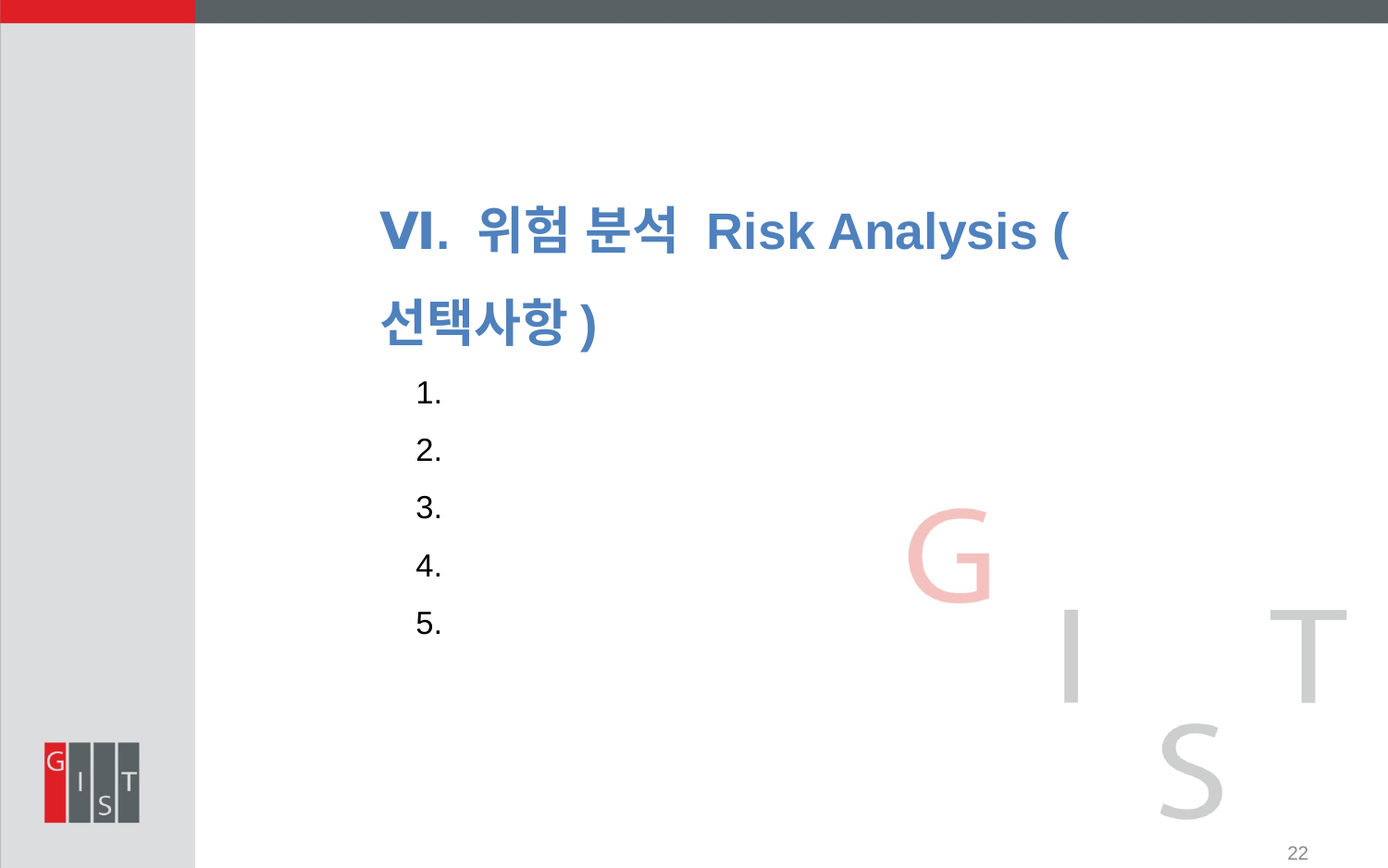

Ⅵ. 위험 분석 Risk Analysis (선택사항)
    1.
    2.
    3.
    4.
    5.
22